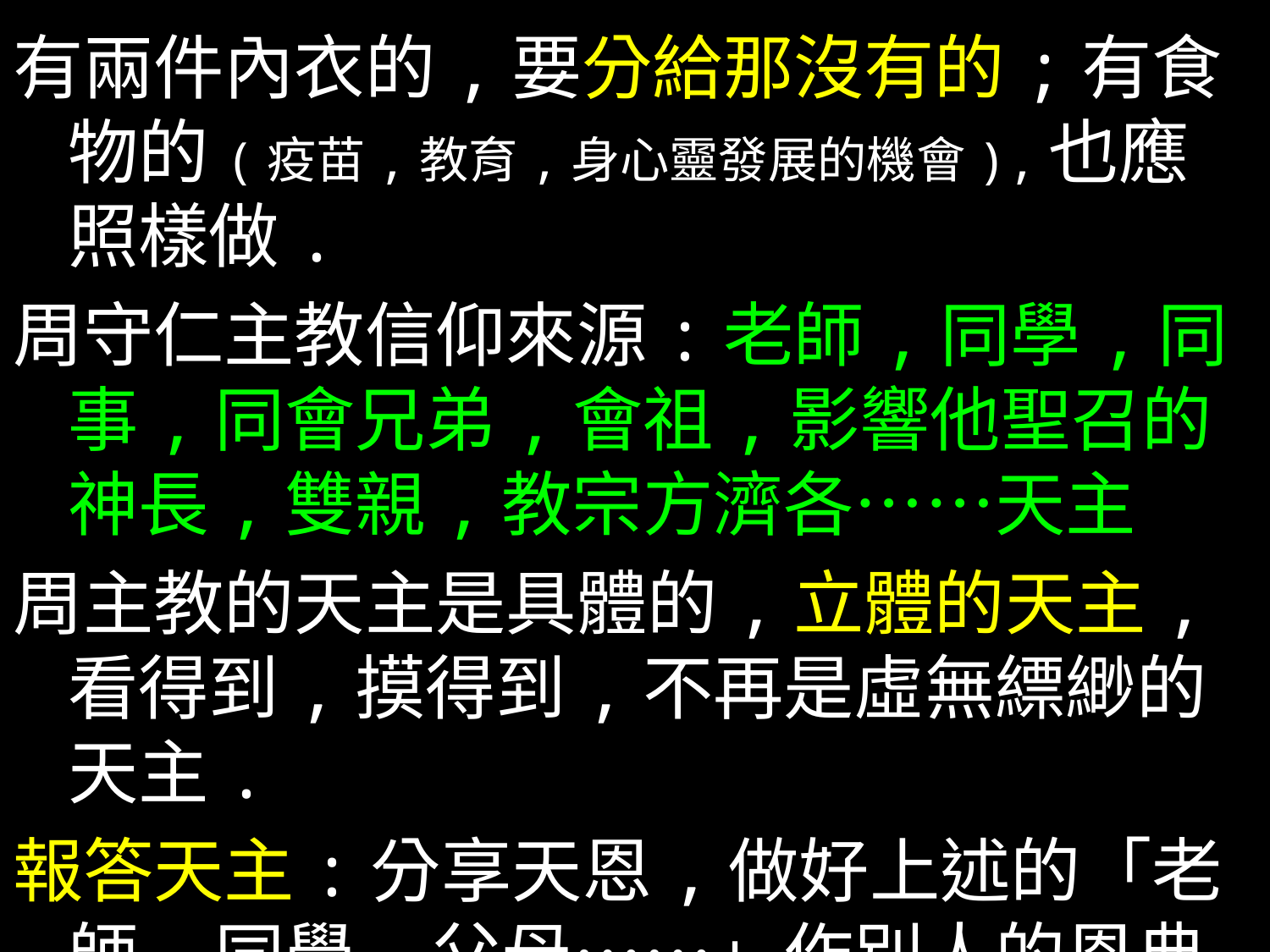

有兩件內衣的,要分給那沒有的;有食物的(疫苗,教育,身心靈發展的機會),也應照樣做.
周守仁主教信仰來源:老師,同學,同事,同會兄弟,會祖,影響他聖召的神長,雙親,教宗方濟各……天主
周主教的天主是具體的,立體的天主,看得到,摸得到,不再是虛無縹緲的天主.
報答天主:分享天恩,做好上述的「老師,同學,父母……」作別人的恩典